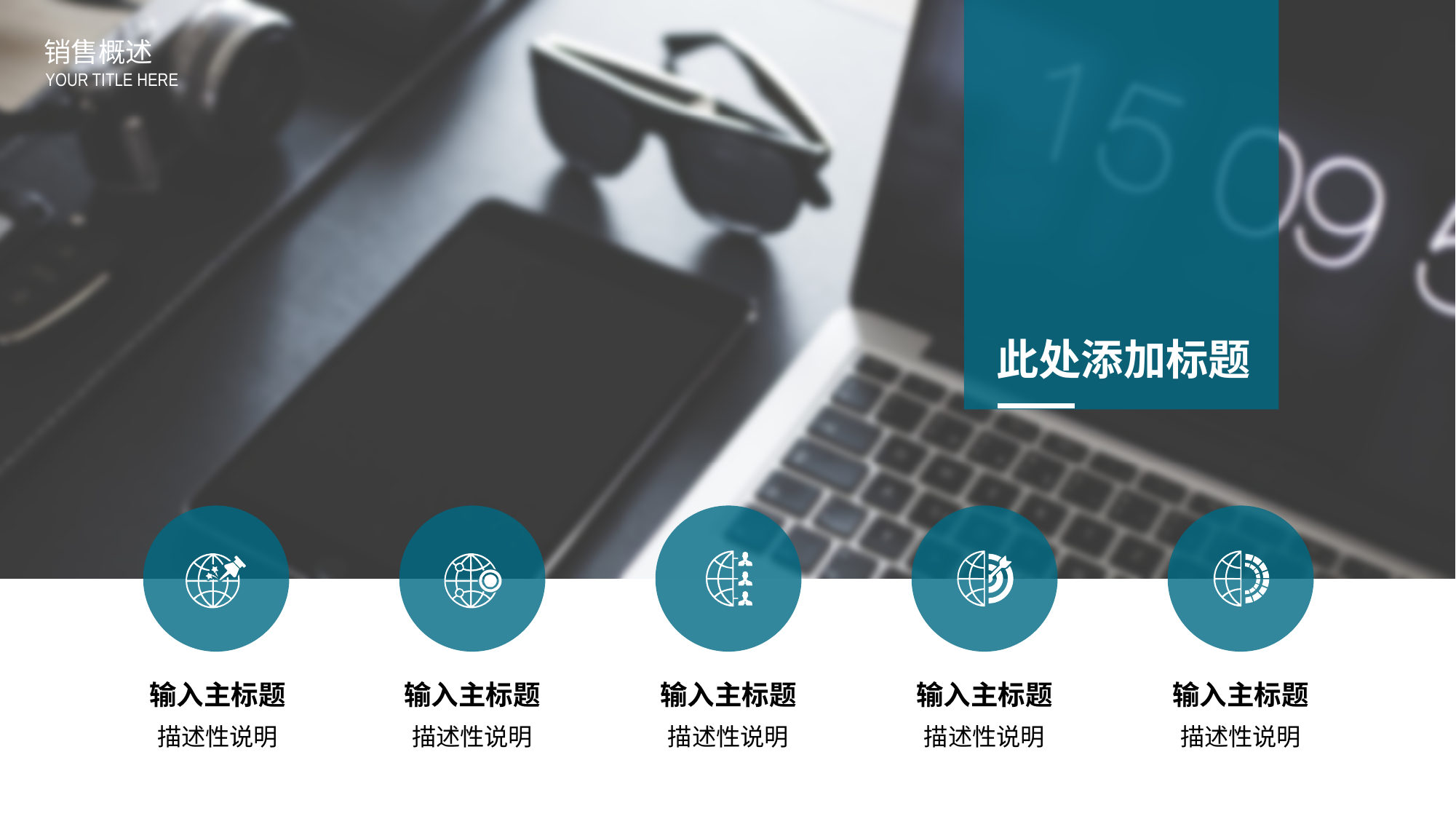

销售概述
YOUR TITLE HERE
此处添加标题

输入主标题
描述性说明
输入主标题
描述性说明
输入主标题
描述性说明
输入主标题
描述性说明
输入主标题
描述性说明